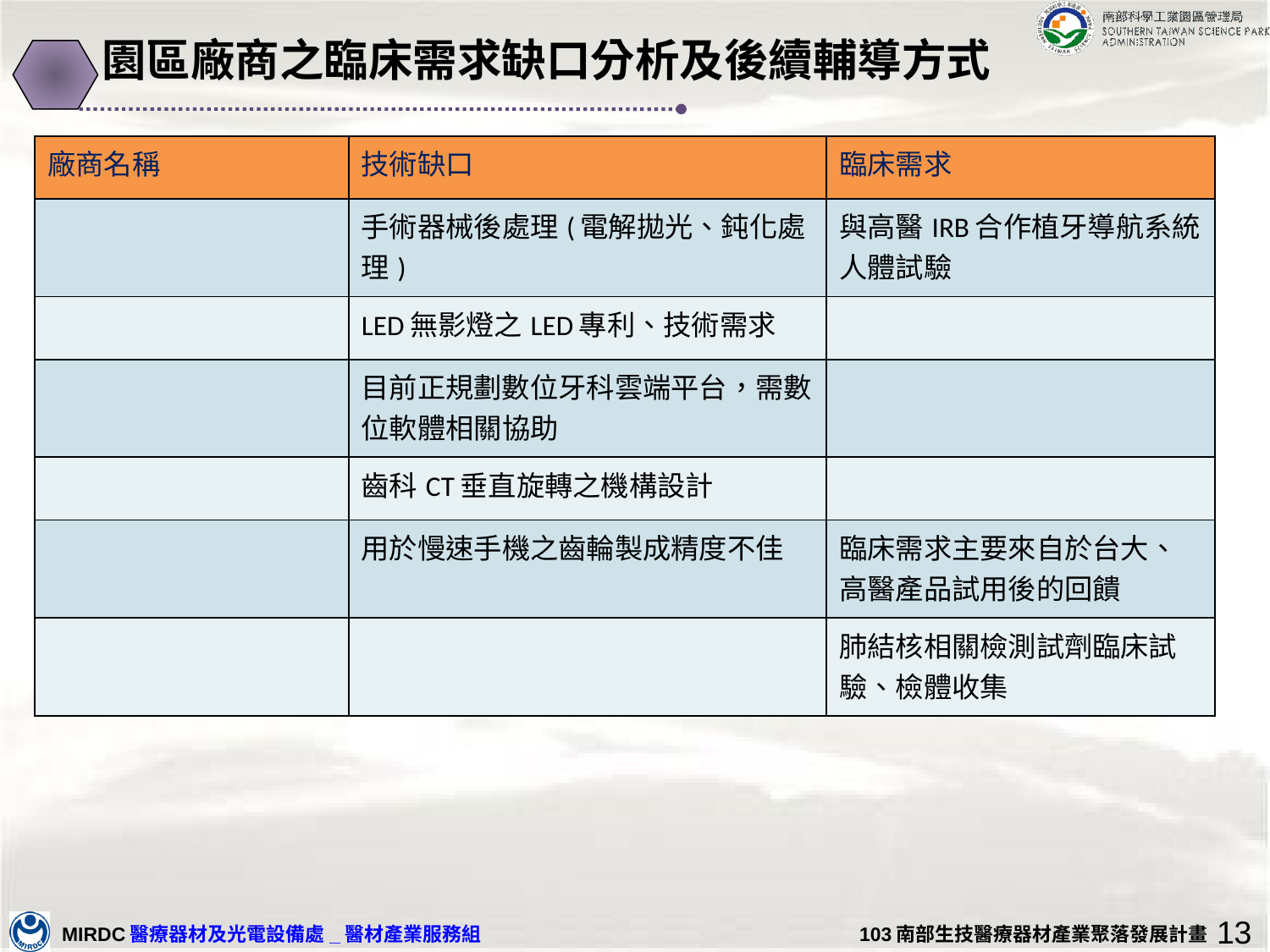

# 園區廠商之臨床需求缺口分析及後續輔導方式
| 廠商名稱 | 技術缺口 | 臨床需求 |
| --- | --- | --- |
|  | 手術器械後處理(電解拋光、鈍化處理) | 與高醫IRB合作植牙導航系統人體試驗 |
|  | LED無影燈之LED專利、技術需求 |  |
|  | 目前正規劃數位牙科雲端平台，需數位軟體相關協助 |  |
|  | 齒科CT垂直旋轉之機構設計 |  |
|  | 用於慢速手機之齒輪製成精度不佳 | 臨床需求主要來自於台大、高醫產品試用後的回饋 |
|  |  | 肺結核相關檢測試劑臨床試驗、檢體收集 |